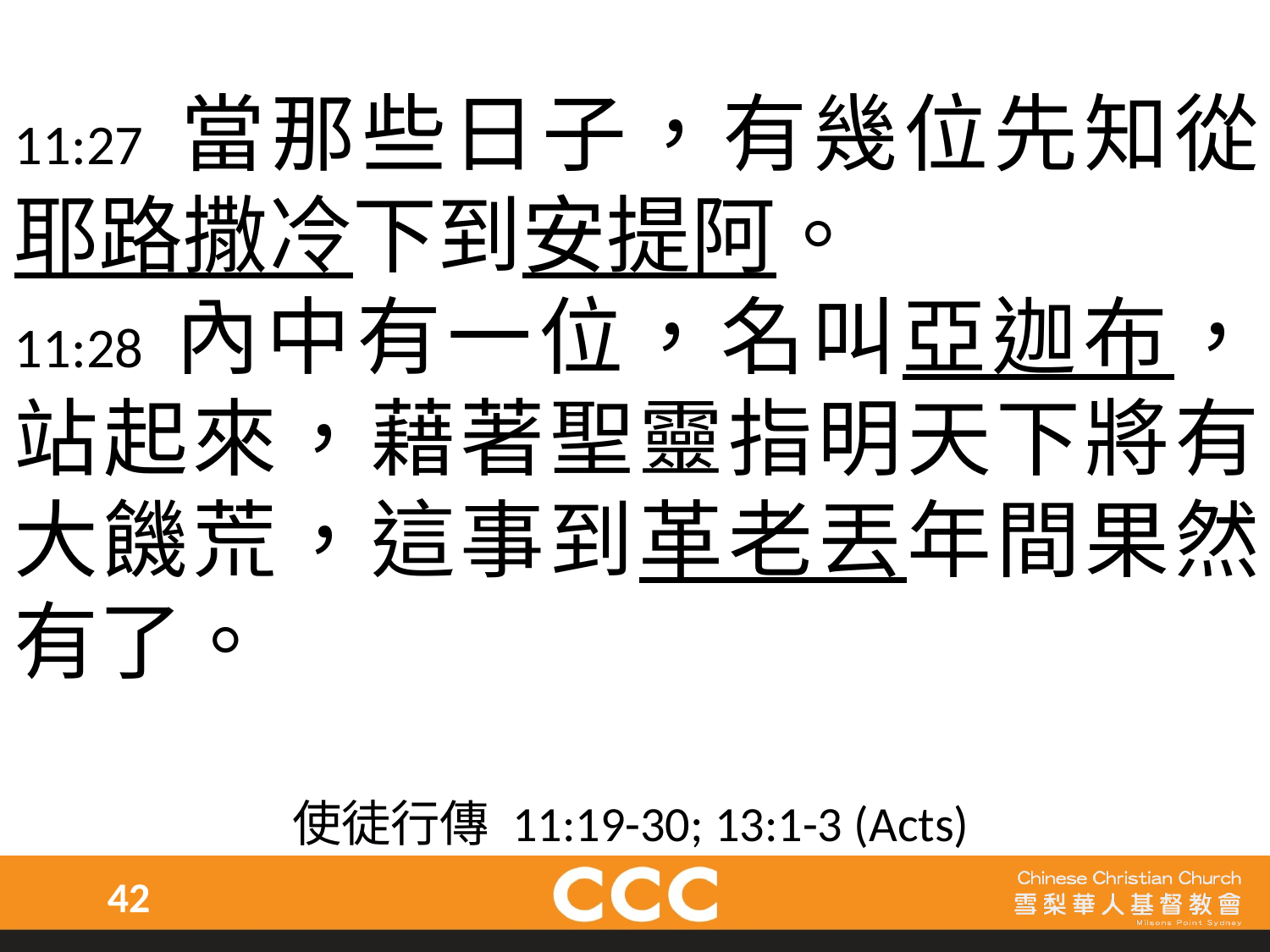

11:27 當那些日子，有幾位先知從耶路撒冷下到安提阿。
11:28 內中有一位，名叫亞迦布，站起來，藉著聖靈指明天下將有大饑荒，這事到革老丟年間果然有了。
使徒行傳 11:19-30; 13:1-3 (Acts)
42